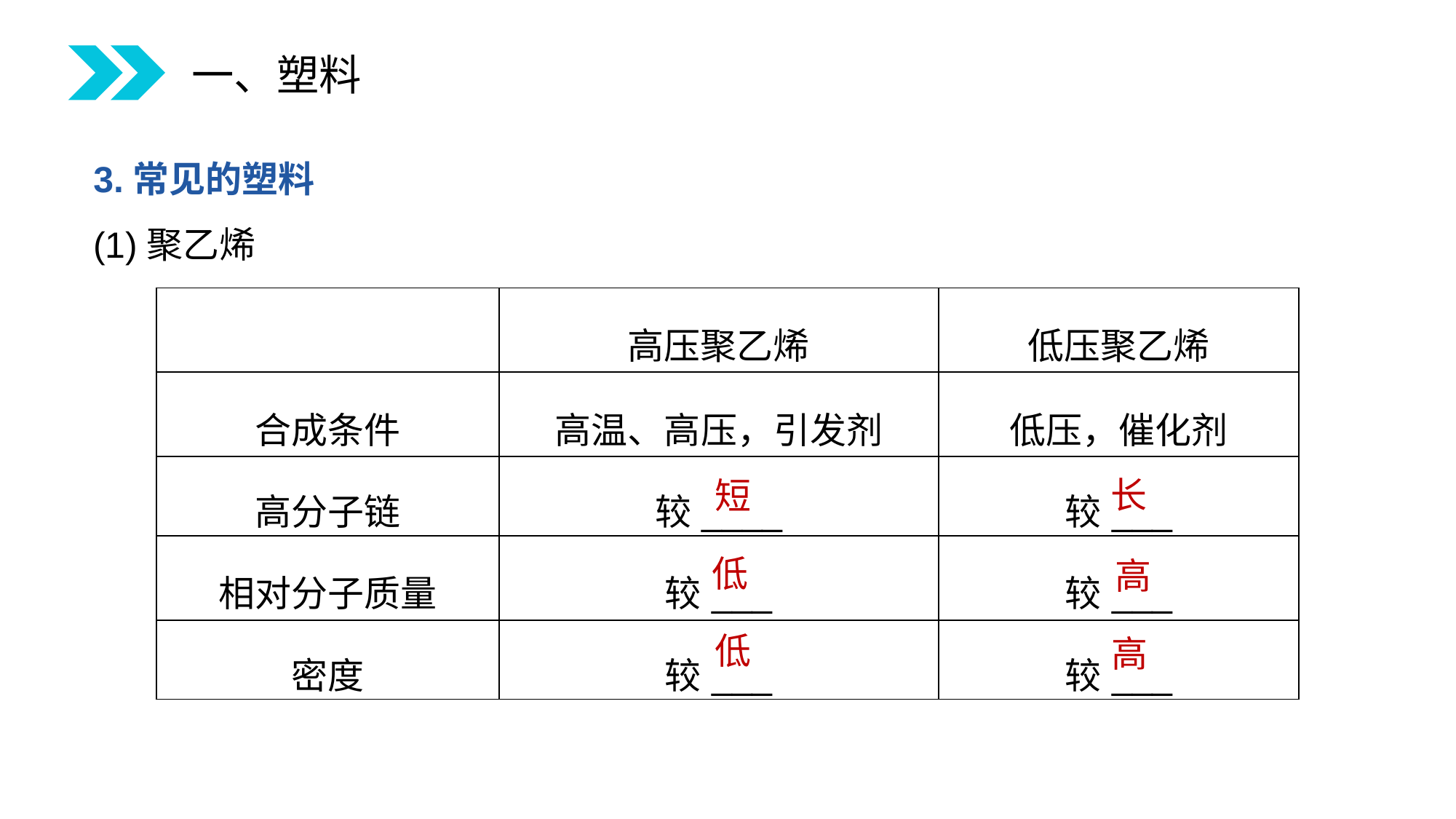

一、塑料
3.常见的塑料
(1)聚乙烯
|  | 高压聚乙烯 | 低压聚乙烯 |
| --- | --- | --- |
| 合成条件 | 高温、高压，引发剂 | 低压，催化剂 |
| 高分子链 | 较\_\_\_\_ | 较\_\_\_ |
| 相对分子质量 | 较\_\_\_ | 较\_\_\_ |
| 密度 | 较\_\_\_ | 较\_\_\_ |
长
短
低
高
低
高